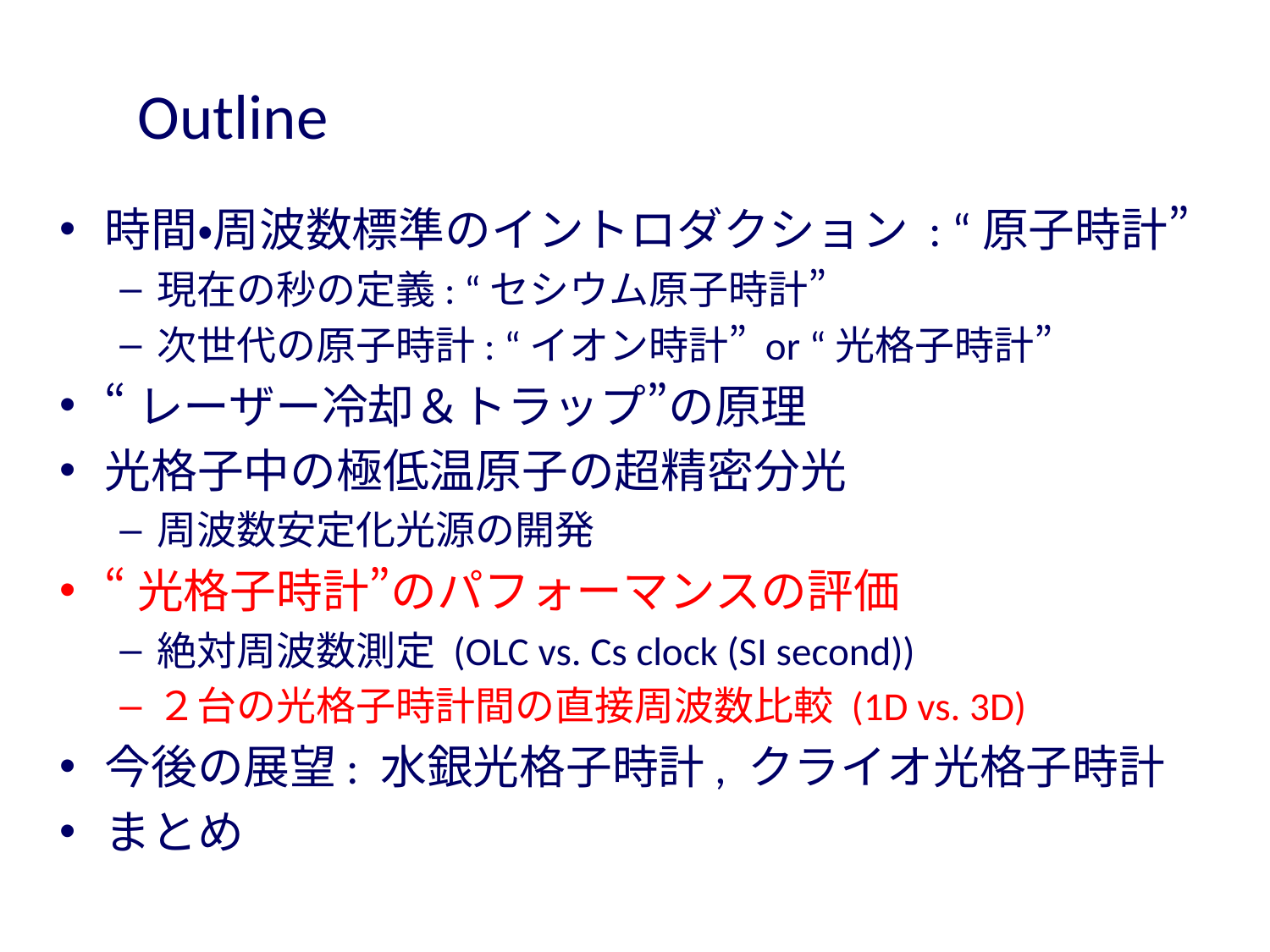

# Outline
時間・周波数標準のイントロダクション : “原子時計”
現在の秒の定義: “セシウム原子時計”
次世代の原子時計: “イオン時計” or “光格子時計”
“レーザー冷却＆トラップ”の原理
光格子中の極低温原子の超精密分光
周波数安定化光源の開発
“光格子時計”のパフォーマンスの評価
絶対周波数測定 (OLC vs. Cs clock (SI second))
２台の光格子時計間の直接周波数比較 (1D vs. 3D)
今後の展望: 水銀光格子時計, クライオ光格子時計
まとめ